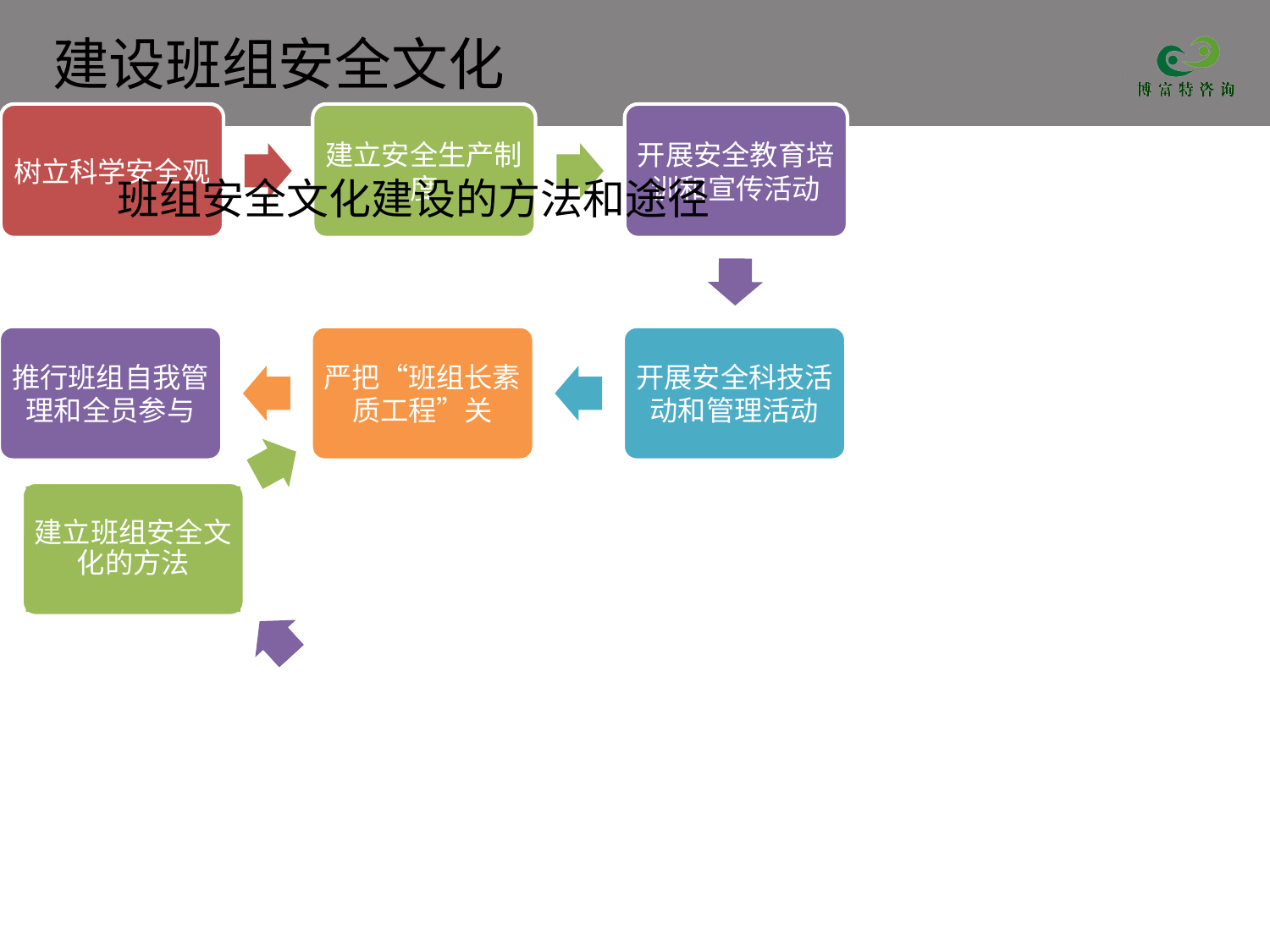

班组安全文化建设的方法和途径
树立科学安全观

建立安全生产制度

开展安全教育培训和宣传活动

开展安全科技活动和管理活动

严把“班组长素质工程”关

推行班组自我管理和全员参与

建立班组安全文化的方法